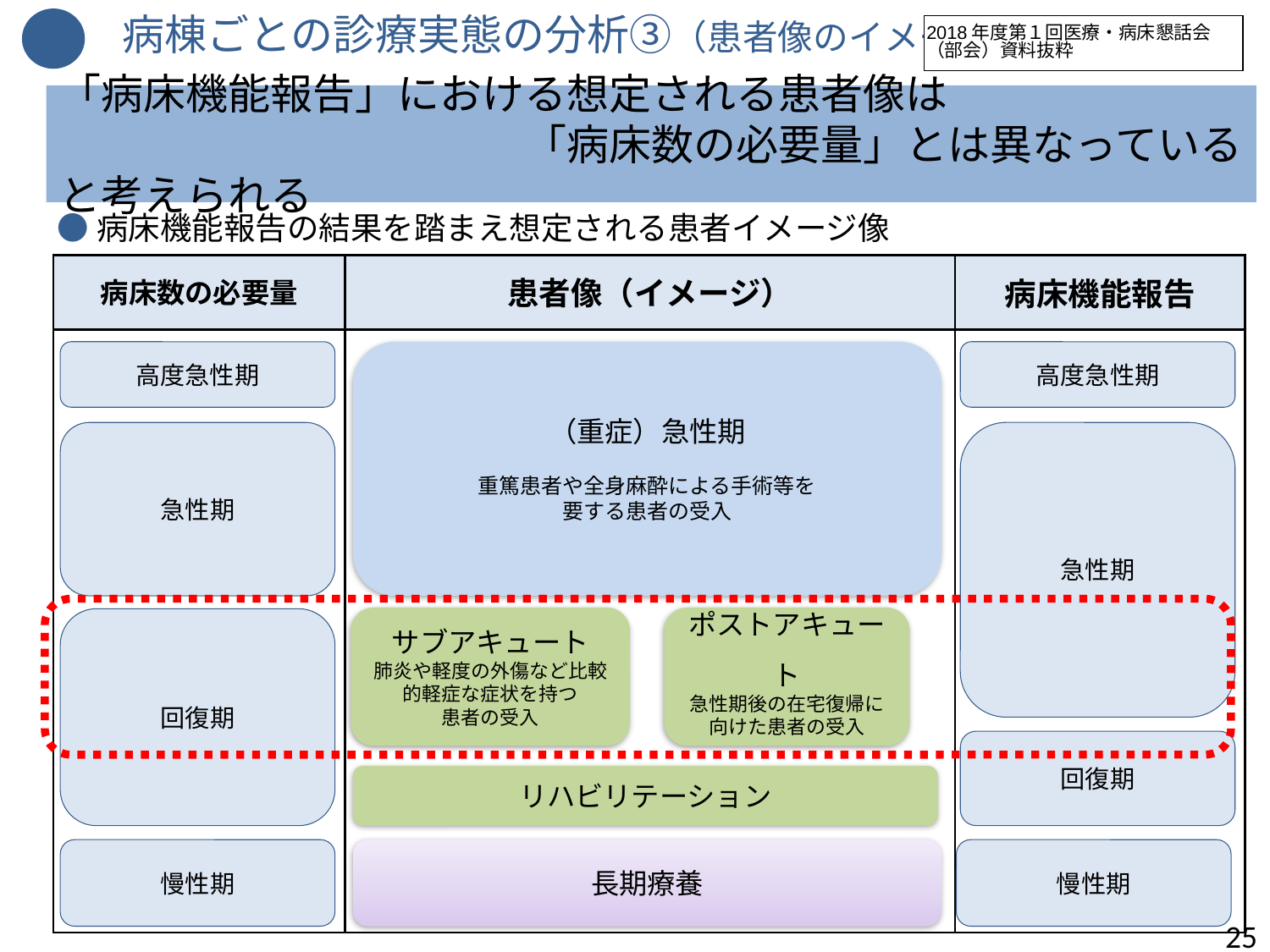

病棟ごとの診療実態の分析③（患者像のイメージ）

2018年度第１回医療・病床懇話会
（部会）資料抜粋
「病床機能報告」における想定される患者像は
　　　　　　　　　　　「病床数の必要量」とは異なっていると考えられる
●病床機能報告の結果を踏まえ想定される患者イメージ像
| 病床数の必要量 | 患者像（イメージ） | 病床機能報告 |
| --- | --- | --- |
|  |  |  |
高度急性期
（重症）急性期

重篤患者や全身麻酔による手術等を
要する患者の受入
高度急性期

急性期

急性期

サブアキュート
肺炎や軽度の外傷など比較的軽症な症状を持つ
患者の受入
ポストアキュート
急性期後の在宅復帰に向けた患者の受入

回復期
回復期
リハビリテーション
慢性期
長期療養
慢性期
25
25